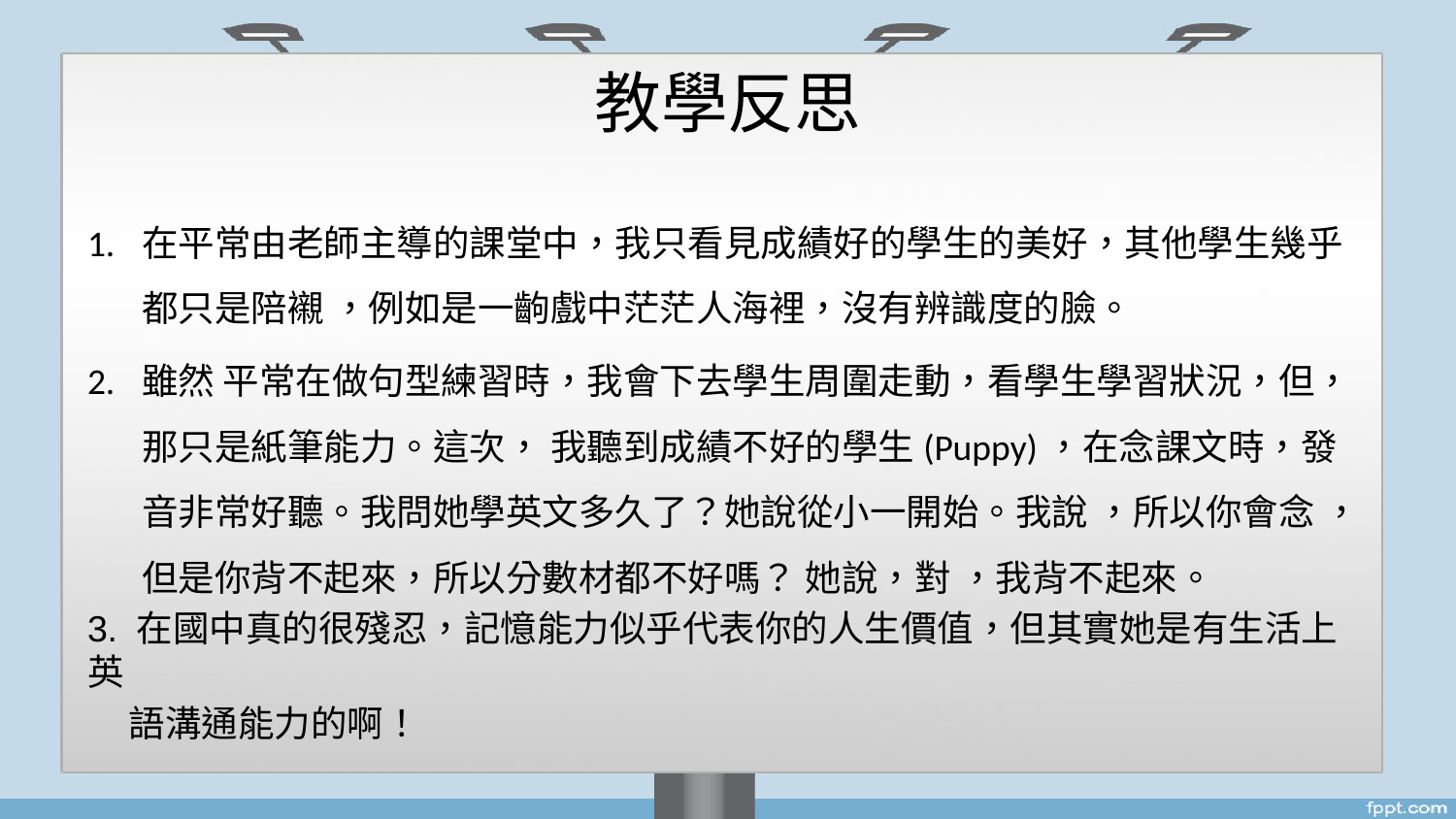

# 教學反思
在平常由老師主導的課堂中，我只看見成績好的學生的美好，其他學生幾乎都只是陪襯 ，例如是一齣戲中茫茫人海裡，沒有辨識度的臉。
雖然 平常在做句型練習時，我會下去學生周圍走動，看學生學習狀況，但，那只是紙筆能力。這次， 我聽到成績不好的學生(Puppy)，在念課文時，發音非常好聽。我問她學英文多久了？她說從小一開始。我說 ，所以你會念 ，但是你背不起來，所以分數材都不好嗎？ 她說，對 ，我背不起來。
3. 在國中真的很殘忍，記憶能力似乎代表你的人生價值，但其實她是有生活上英
    語溝通能力的啊！